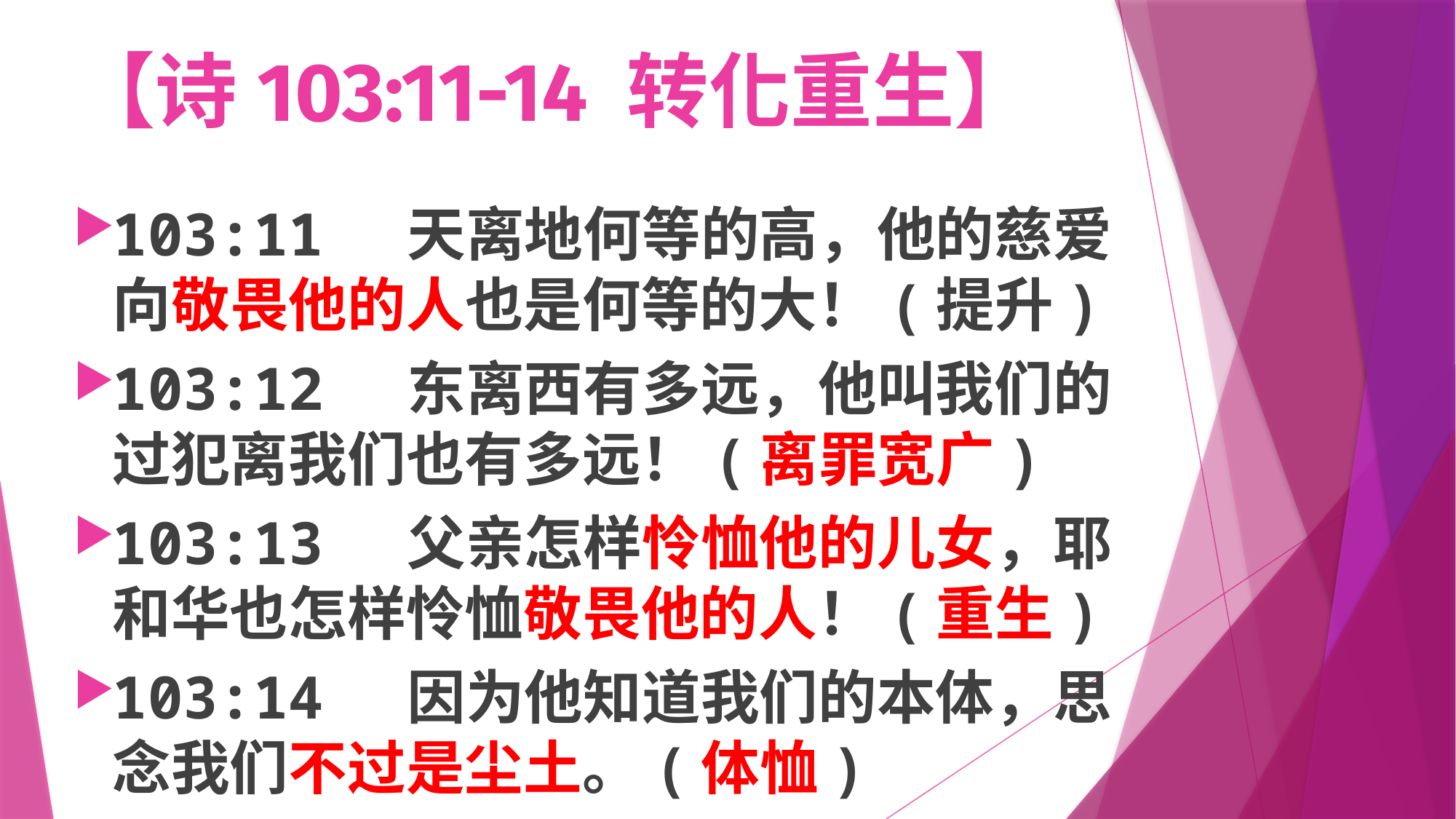

# 【诗103:11-14 转化重生】
103:11  天离地何等的高，他的慈爱向敬畏他的人也是何等的大！(提升)
103:12  东离西有多远，他叫我们的过犯离我们也有多远！(离罪宽广)
103:13  父亲怎样怜恤他的儿女，耶和华也怎样怜恤敬畏他的人！(重生)
103:14  因为他知道我们的本体，思念我们不过是尘土。(体恤)